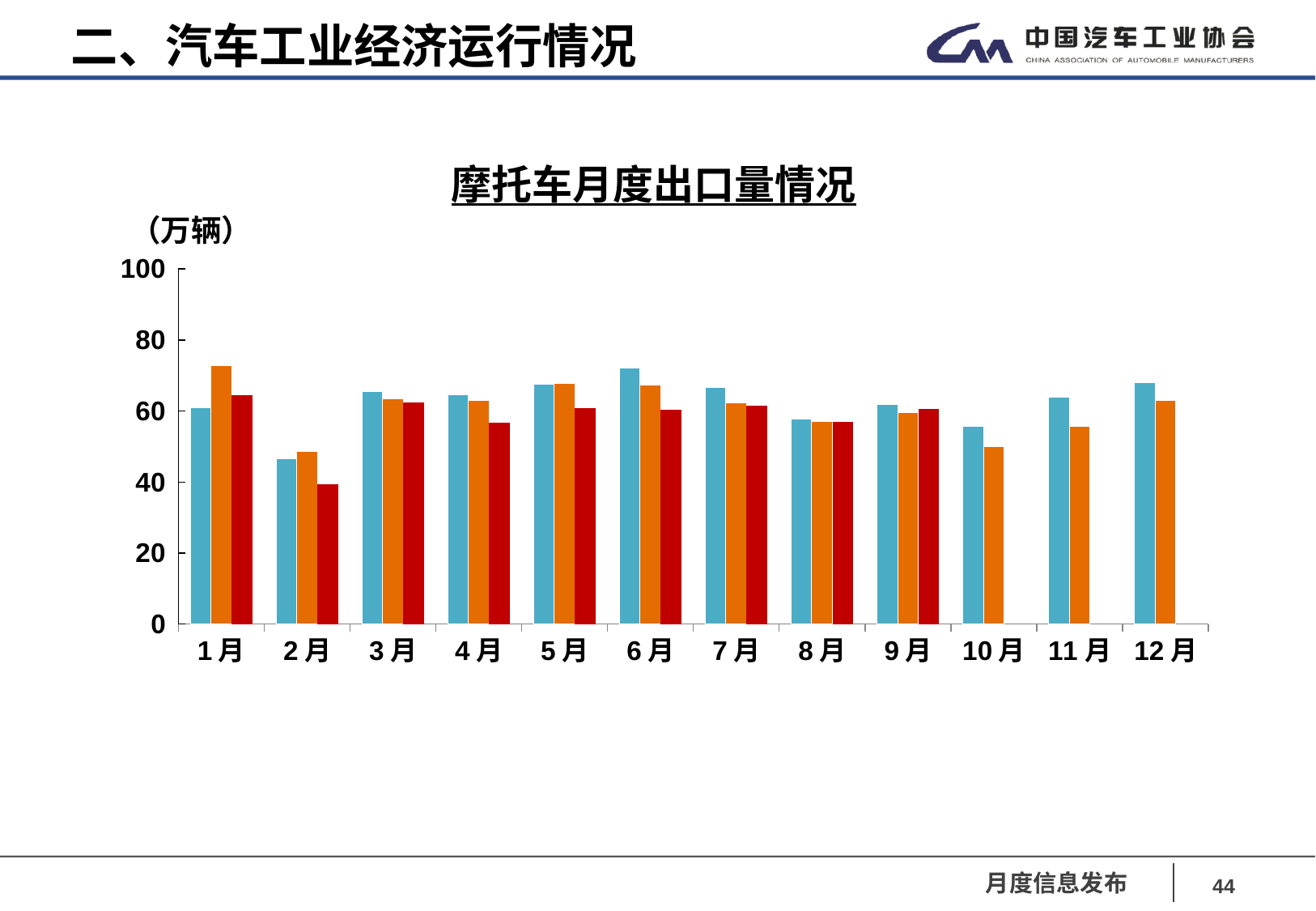

二、汽车工业经济运行情况
摩托车月度出口量情况

### Chart

| Category | 2017年 | 2018年 | 2019年 |
|---|---|---|---|
| 1月 | 61.0 | 72.7 | 64.4 |
| 2月 | 46.6 | 48.6 | 39.4 |
| 3月 | 65.4 | 63.5 | 62.3 |
| 4月 | 64.6 | 63.0 | 56.8 |
| 5月 | 67.5 | 67.8 | 60.8 |
| 6月 | 72.1 | 67.4 | 60.4 |
| 7月 | 66.7 | 62.2 | 61.4 |
| 8月 | 57.8 | 57.1 | 57.0 |
| 9月 | 61.8 | 59.6 | 60.6 |
| 10月 | 55.6 | 50.0 | None |
| 11月 | 63.8 | 55.7 | None |
| 12月 | 68.0 | 63.0 | None |